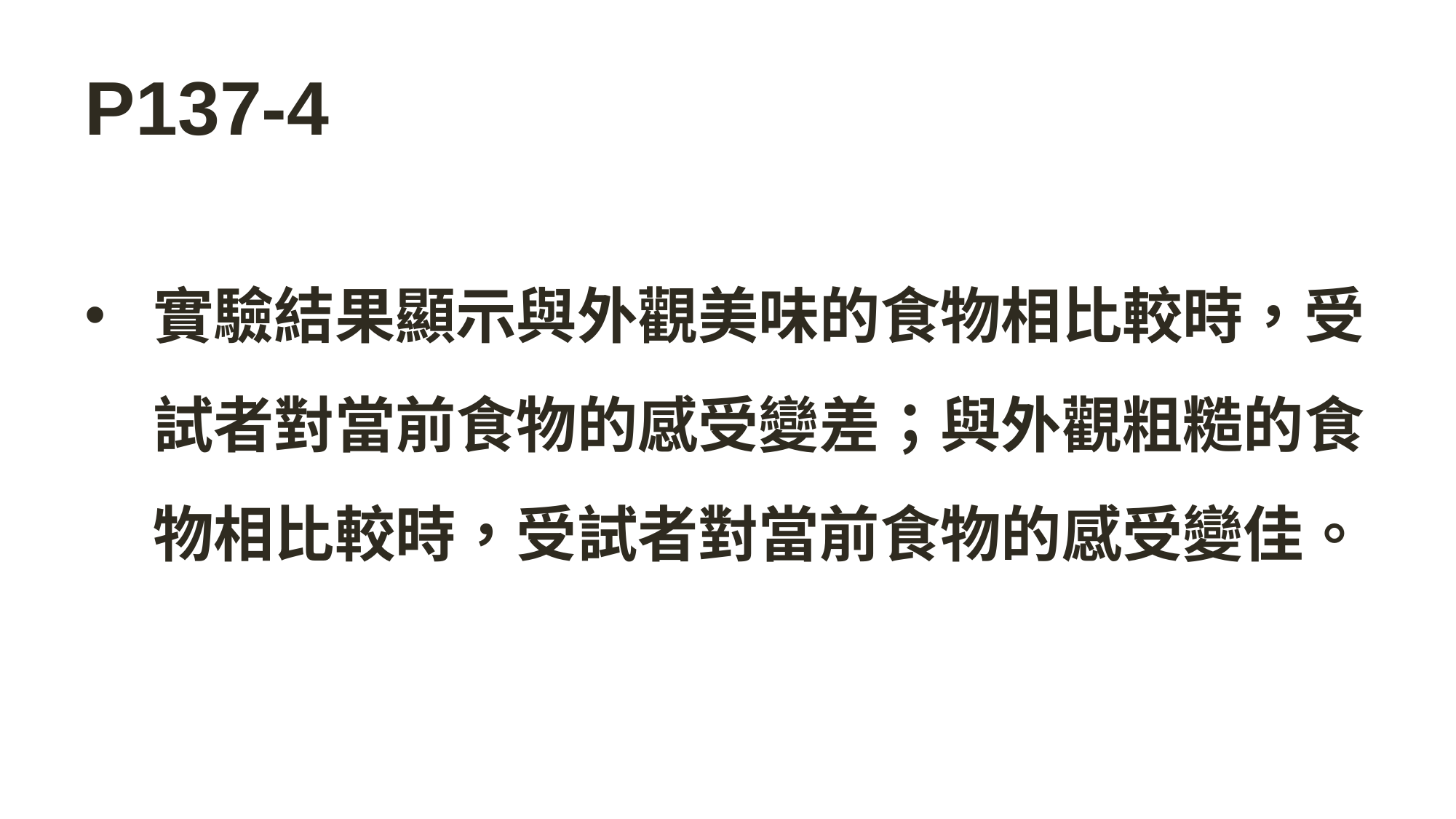

P137-4
實驗結果顯示與外觀美味的食物相比較時，受試者對當前食物的感受變差；與外觀粗糙的食物相比較時，受試者對當前食物的感受變佳。